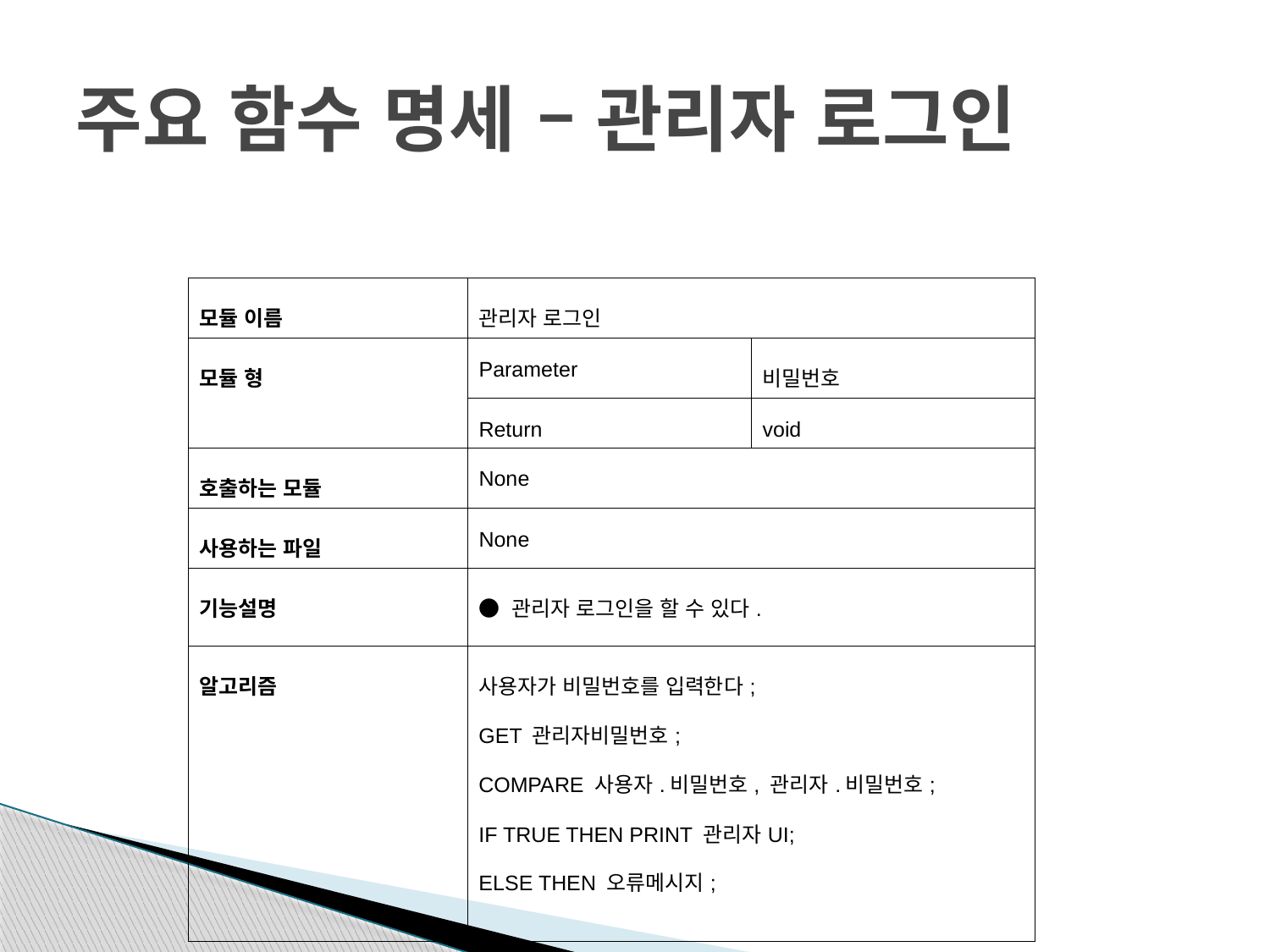

# 주요 함수 명세 – 관리자 로그인
| 모듈 이름 | 관리자 로그인 |  |
| --- | --- | --- |
| 모듈 형 | Parameter | 비밀번호 |
|  | Return | void |
| 호출하는 모듈 | None |  |
| 사용하는 파일 | None |  |
| 기능설명 | ● 관리자 로그인을 할 수 있다. |  |
| 알고리즘 | 사용자가 비밀번호를 입력한다; GET 관리자비밀번호; COMPARE 사용자.비밀번호, 관리자.비밀번호; IF TRUE THEN PRINT 관리자UI; ELSE THEN 오류메시지; |  |